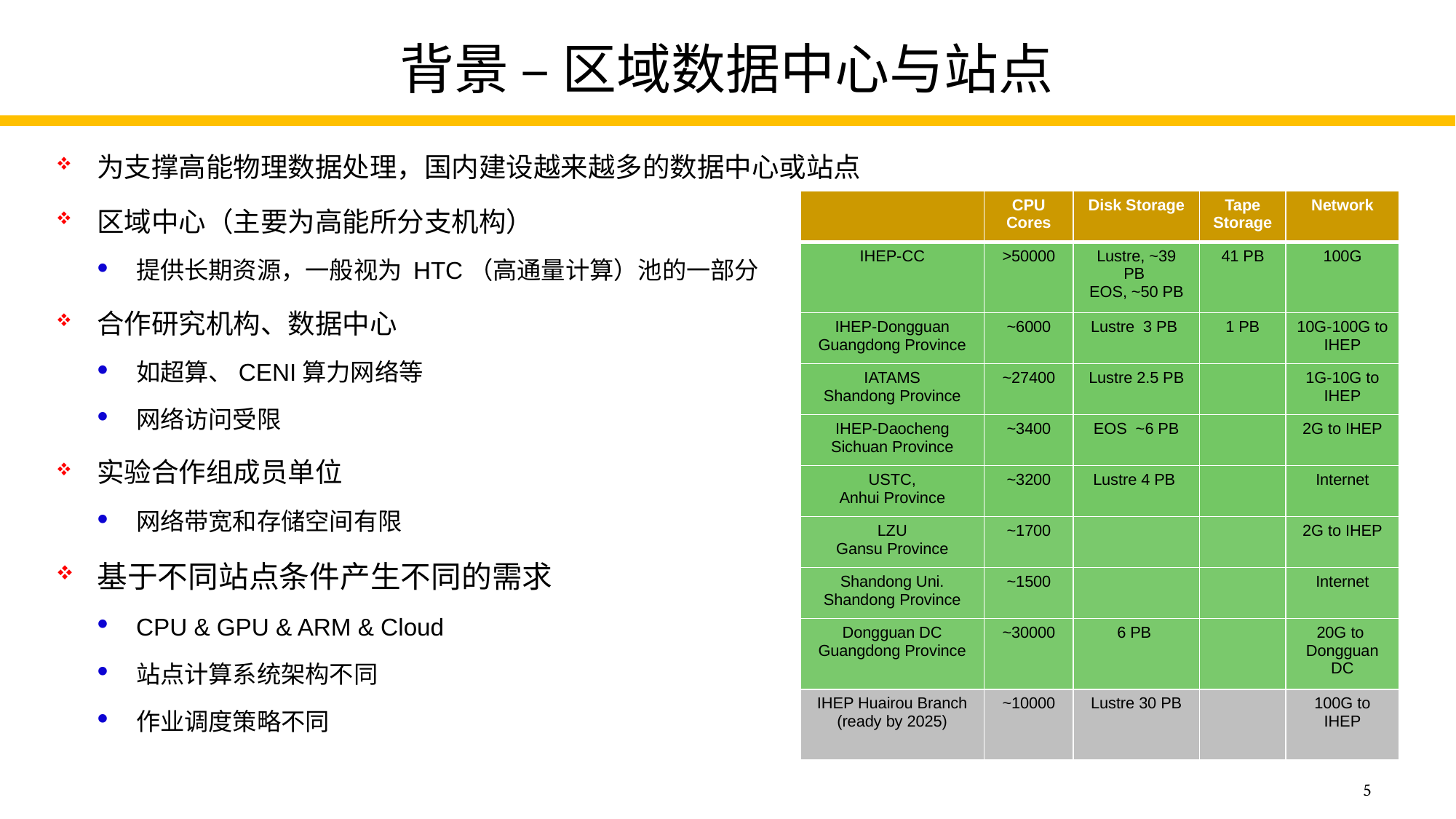

# 背景 – 区域数据中心与站点
为支撑高能物理数据处理，国内建设越来越多的数据中心或站点
区域中心（主要为高能所分支机构）
提供长期资源，一般视为 HTC（高通量计算）池的一部分
合作研究机构、数据中心
如超算、CENI算力网络等
网络访问受限
实验合作组成员单位
网络带宽和存储空间有限
基于不同站点条件产生不同的需求
CPU & GPU & ARM & Cloud
站点计算系统架构不同
作业调度策略不同
|  | CPU Cores | Disk Storage | Tape Storage | Network |
| --- | --- | --- | --- | --- |
| IHEP-CC | >50000 | Lustre, ~39 PB EOS, ~50 PB | 41 PB | 100G |
| IHEP-Dongguan Guangdong Province | ~6000 | Lustre 3 PB | 1 PB | 10G-100G to IHEP |
| IATAMS Shandong Province | ~27400 | Lustre 2.5 PB |  | 1G-10G to IHEP |
| IHEP-Daocheng Sichuan Province | ~3400 | EOS ~6 PB |  | 2G to IHEP |
| USTC, Anhui Province | ~3200 | Lustre 4 PB |  | Internet |
| LZU Gansu Province | ~1700 |  |  | 2G to IHEP |
| Shandong Uni. Shandong Province | ~1500 |  |  | Internet |
| Dongguan DC Guangdong Province | ~30000 | 6 PB |  | 20G to Dongguan DC |
| IHEP Huairou Branch (ready by 2025) | ~10000 | Lustre 30 PB |  | 100G to IHEP |
5